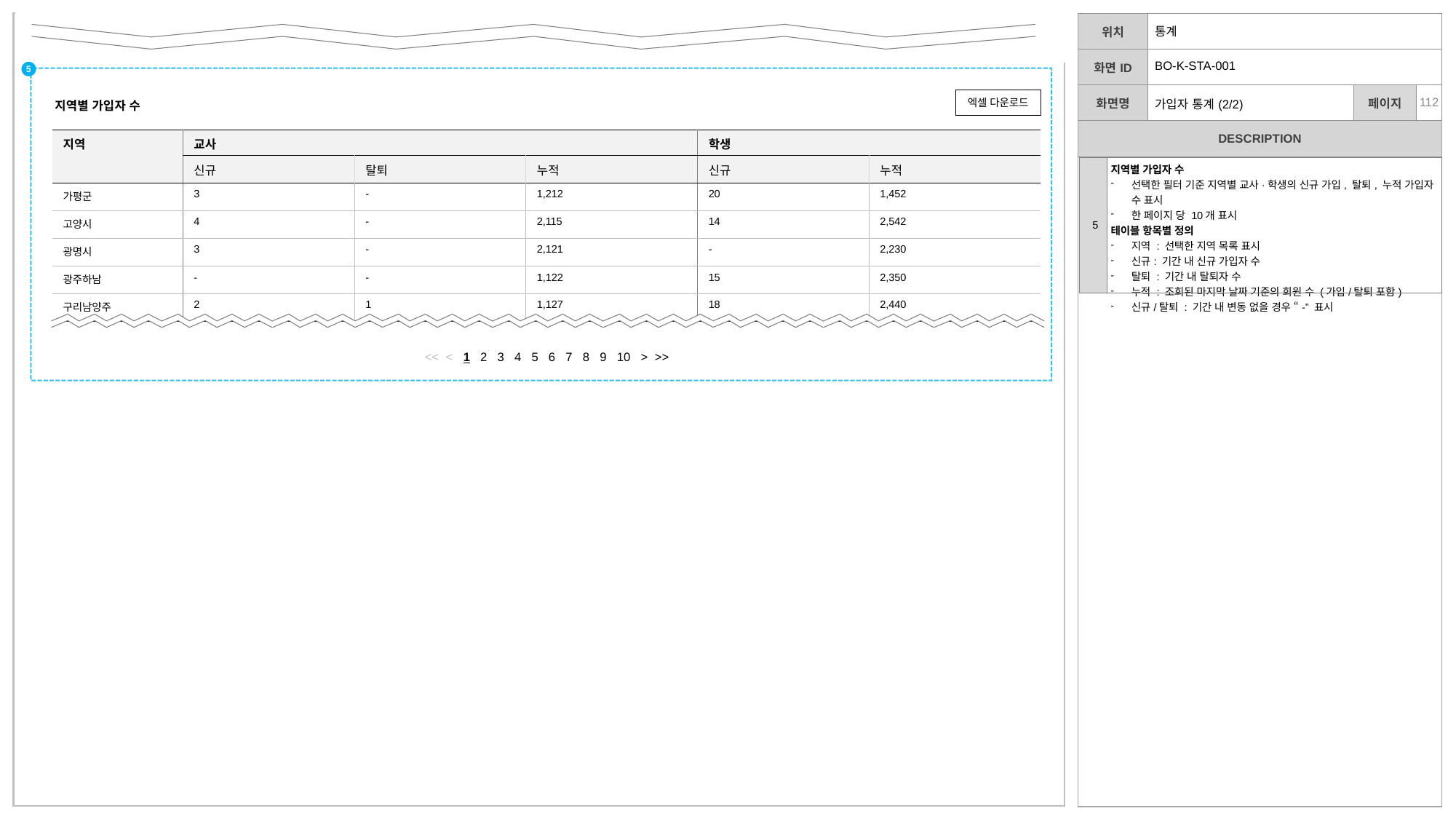

| Ver | Description |
| --- | --- |
| 3.2.1 | 가입자 현황 – 학교별, 지역별 선택 시 화면 정의 추가 |
| 3.2.2 | 지역별 가입자 수 영역 추가 |
| 3.2.3 | <5> ‘누적’ 내용 정의 수정 (피드백 반영) |

|  | 통계 |  |  |
| --- | --- | --- | --- |
|  | BO-K-STA-001 |  |  |
|  | 가입자 통계(2/2) |  |  |
5

엑셀 다운로드
지역별 가입자 수
| 지역 | 교사 |  |  | 학생 |  |
| --- | --- | --- | --- | --- | --- |
|  | 신규 | 탈퇴 | 누적 | 신규 | 누적 |
| 가평군 | 3 | - | 1,212 | 20 | 1,452 |
| 고양시 | 4 | - | 2,115 | 14 | 2,542 |
| 광명시 | 3 | - | 2,121 | - | 2,230 |
| 광주하남 | - | - | 1,122 | 15 | 2,350 |
| 구리남양주 | 2 | 1 | 1,127 | 18 | 2,440 |
| 5 | 지역별 가입자 수 선택한 필터 기준 지역별 교사·학생의 신규 가입, 탈퇴, 누적 가입자 수 표시 한 페이지 당 10개 표시 테이블 항목별 정의 지역 : 선택한 지역 목록 표시 신규: 기간 내 신규 가입자 수 탈퇴 : 기간 내 탈퇴자 수 누적 : 조회된 마지막 날짜 기준의 회원 수 (가입/탈퇴 포함) 신규/탈퇴 : 기간 내 변동 없을 경우 “-” 표시 |
| --- | --- |

<<  <   1   2   3   4   5   6   7   8   9   10   >  >>